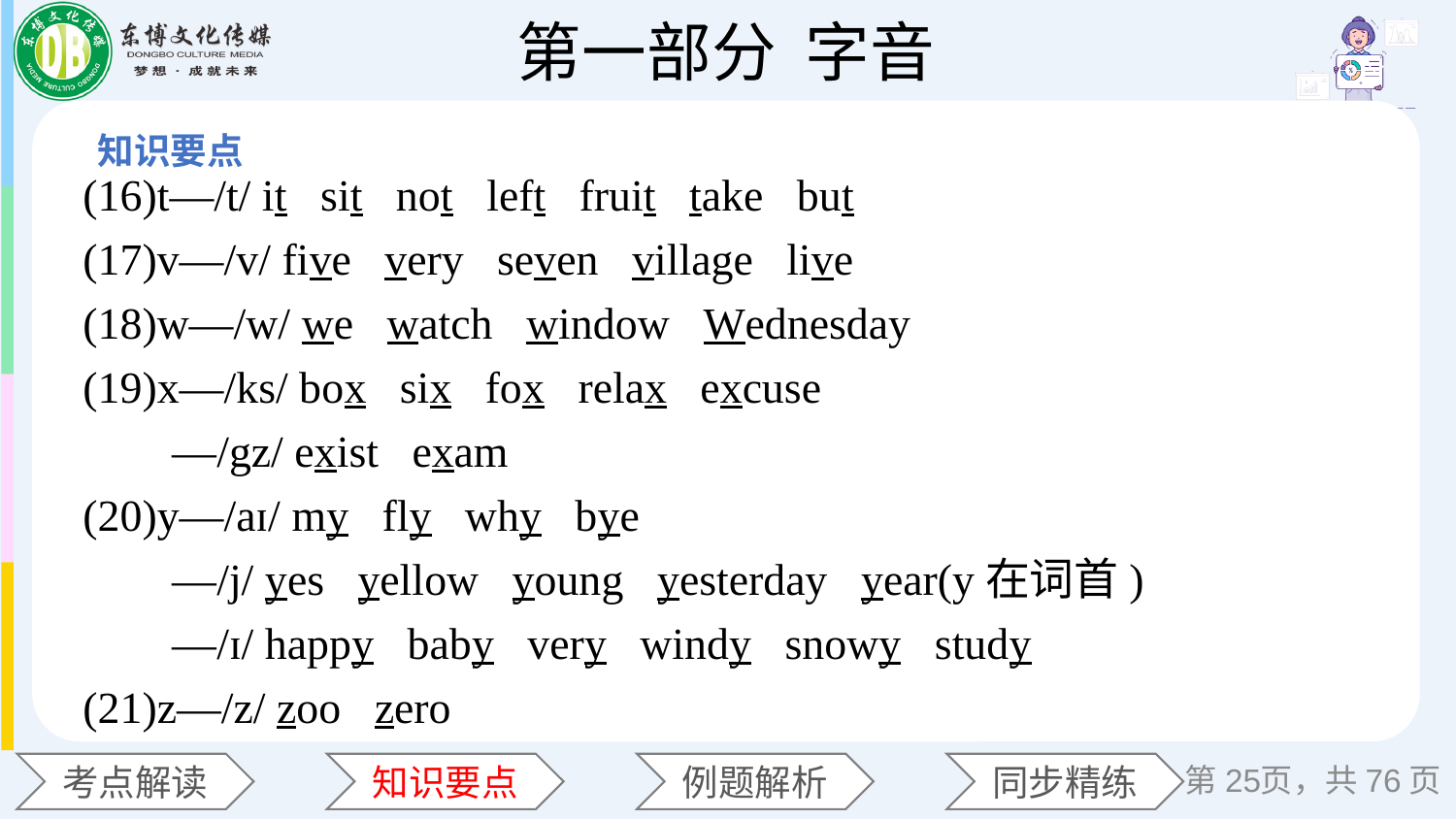

(16)t—/t/ it   sit   not   left   fruit   take   but
(17)v—/v/ five   very   seven   village   live
(18)w—/w/ we   watch   window   Wednesday
(19)x—/ks/ box   six   fox   relax   excuse
        —/gz/ exist   exam
(20)y—/aɪ/ my   fly   why   bye
        —/j/ yes   yellow   young   yesterday   year(y在词首)
        —/ɪ/ happy   baby   very   windy   snowy   study
(21)z—/z/ zoo   zero

第25页，共76页